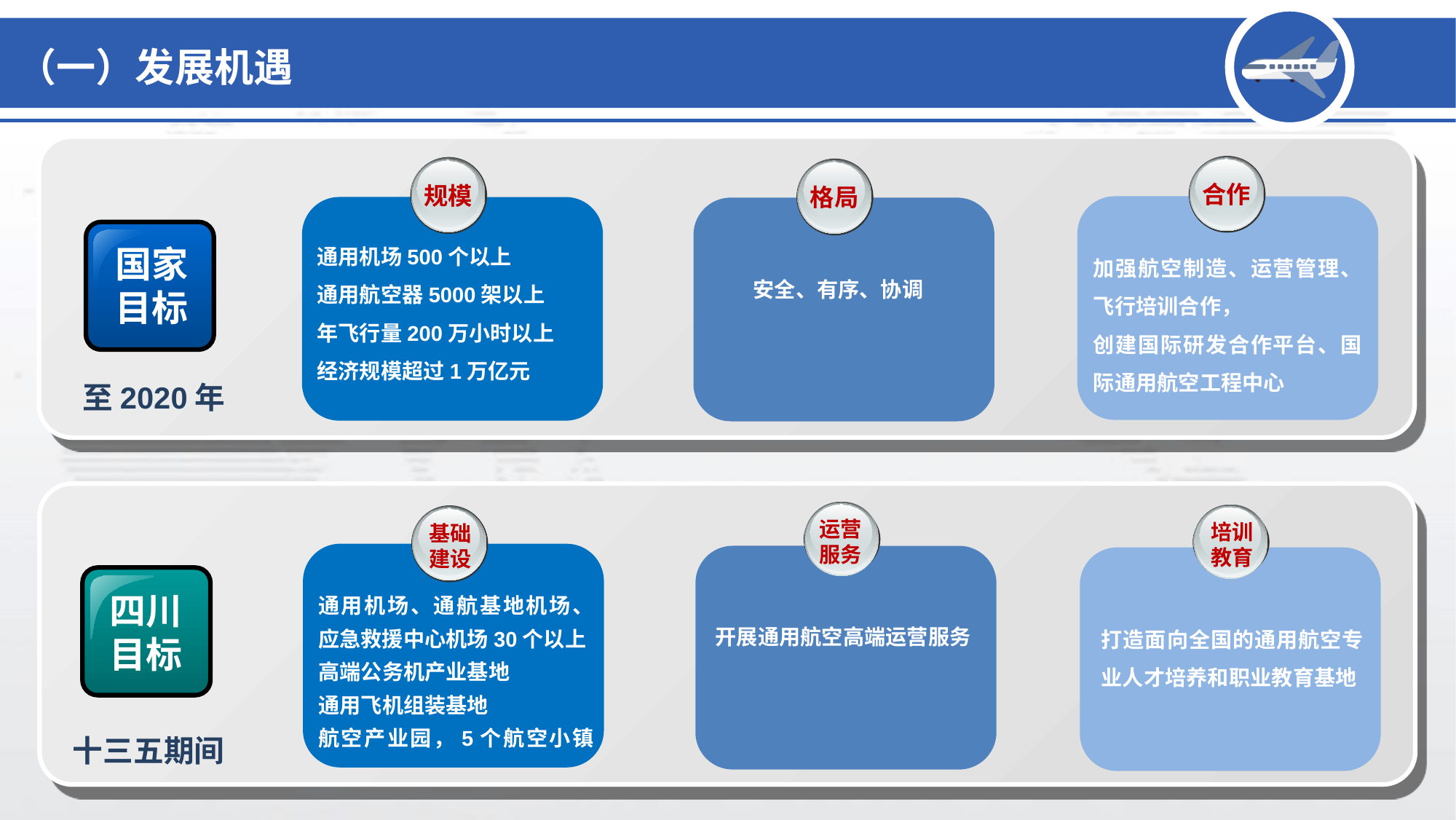

（一）发展机遇

合作

规模

格局

加强航空制造、运营管理、飞行培训合作，
创建国际研发合作平台、国际通用航空工程中心

通用机场500个以上
通用航空器5000架以上
年飞行量200万小时以上
经济规模超过1万亿元

国家
目标

安全、有序、协调
至2020年

运营
服务

开展通用航空高端运营服务

培训
教育

打造面向全国的通用航空专业人才培养和职业教育基地

基础
建设

通用机场、通航基地机场、应急救援中心机场30个以上
高端公务机产业基地
通用飞机组装基地
航空产业园，5个航空小镇

四川
目标
十三五期间